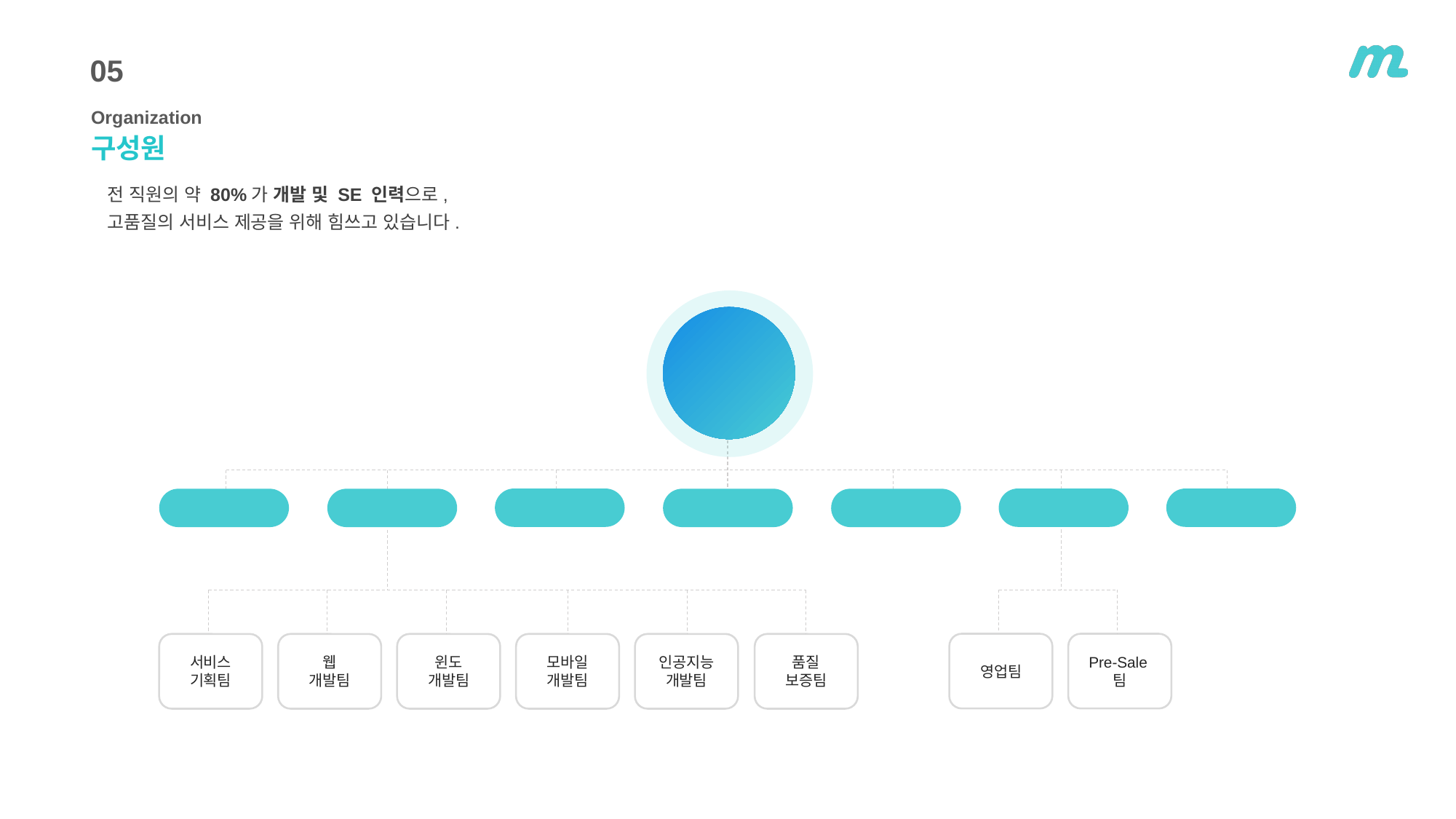

05
Organization
구성원
전 직원의 약 80%가 개발 및 SE 인력으로,
고품질의 서비스 제공을 위해 힘쓰고 있습니다.

대표
이사
경영 지원팀
영업부
기술 지원팀
연구소
개발부
마케팅팀
디자인팀
영업팀
Pre-Sale팀
서비스
기획팀
웹
개발팀
윈도
개발팀
모바일
개발팀
인공지능
개발팀
품질
보증팀